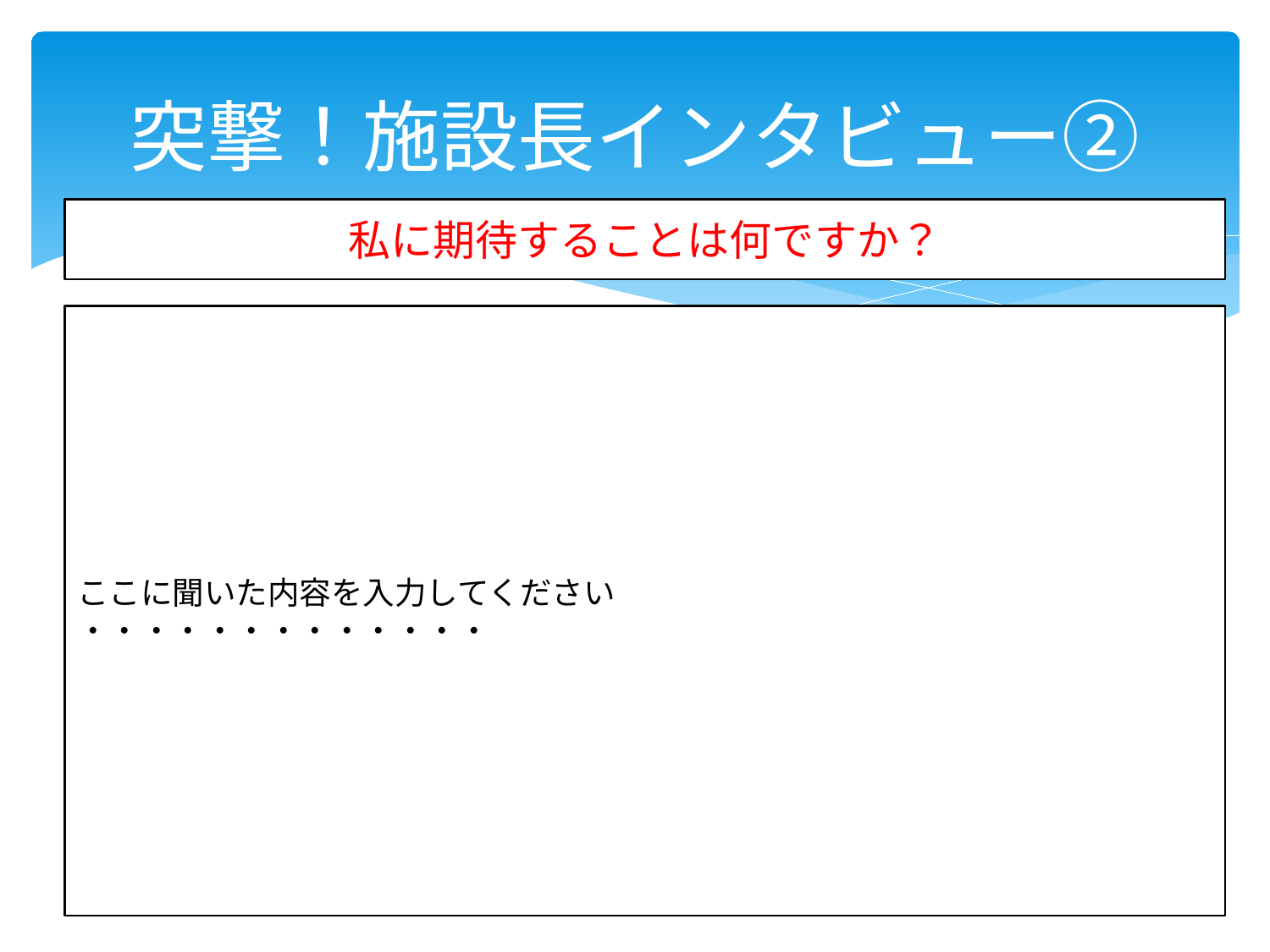

# 突撃！施設長インタビュー②
私に期待することは何ですか？
ここに聞いた内容を入力してください
・・・・・・・・・・・・・